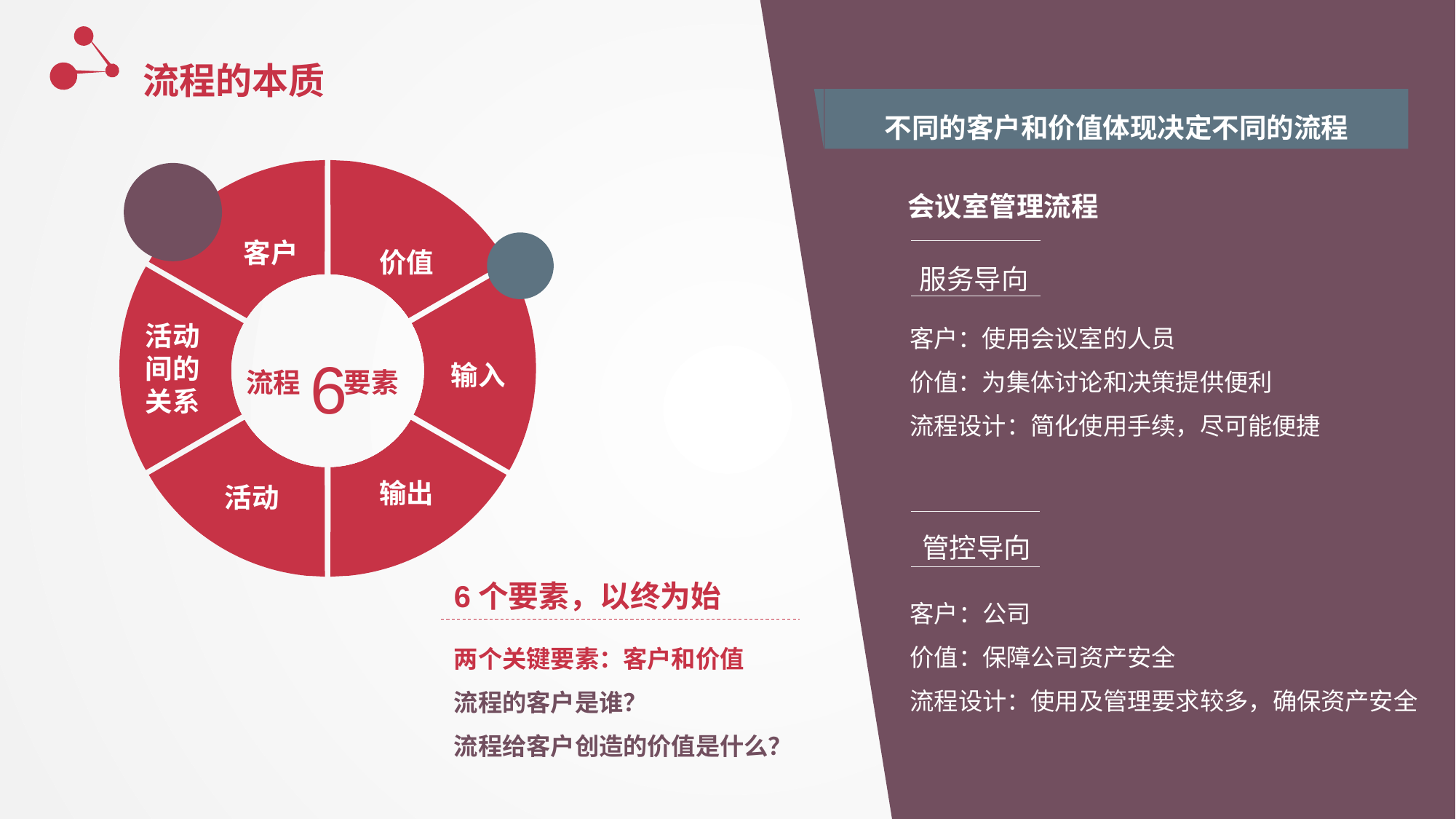

流程的本质

不同的客户和价值体现决定不同的流程

价值
客户

6
活动间的关系
流程       要素
输入

输出
活动
会议室管理流程
服务导向
客户：使用会议室的人员
价值：为集体讨论和决策提供便利
流程设计：简化使用手续，尽可能便捷
管控导向
6个要素，以终为始
客户：公司
价值：保障公司资产安全
流程设计：使用及管理要求较多，确保资产安全
两个关键要素：客户和价值
流程的客户是谁？
流程给客户创造的价值是什么？